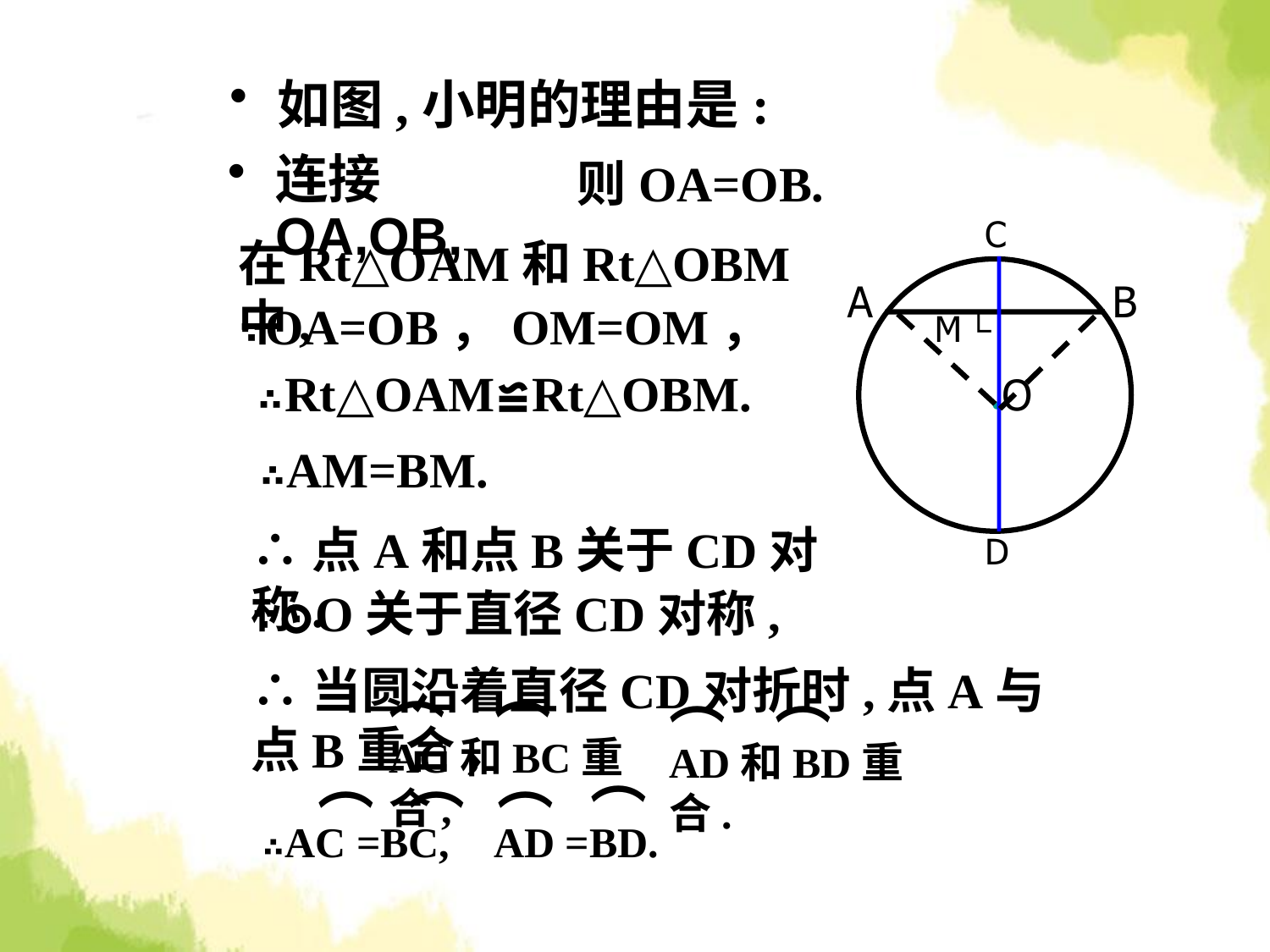

如图,小明的理由是:
连接OA,OB,
则OA=OB.
C

M└
D

●O
A
B

在Rt△OAM和Rt△OBM中,
∵OA=OB，OM=OM，

∴Rt△OAM≌Rt△OBM.
∴AM=BM.
∴点A和点B关于CD对称.
∵⊙O关于直径CD对称,
∴当圆沿着直径CD对折时,点A与点B重合,
⌒
⌒
AC和BC重合,
⌒
⌒
AD和BD重合.
⌒
⌒
　AD =BD.
⌒
⌒
∴AC =BC,